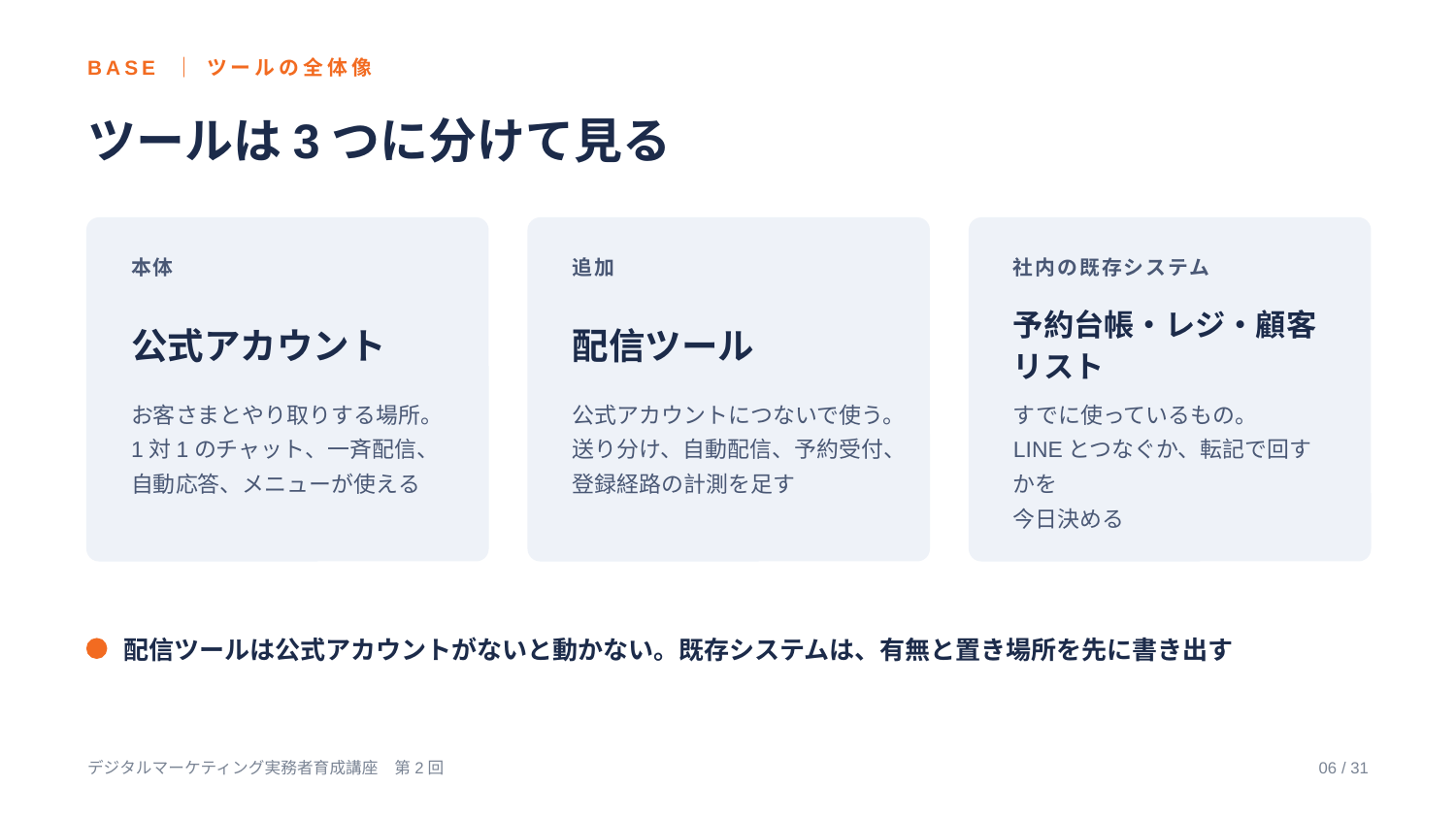

BASE ｜ ツールの全体像
ツールは3つに分けて見る

本体
追加
社内の既存システム
公式アカウント
配信ツール
予約台帳・レジ・顧客リスト
お客さまとやり取りする場所。
1対1のチャット、一斉配信、
自動応答、メニューが使える
公式アカウントにつないで使う。
送り分け、自動配信、予約受付、
登録経路の計測を足す
すでに使っているもの。
LINEとつなぐか、転記で回すかを
今日決める
配信ツールは公式アカウントがないと動かない。既存システムは、有無と置き場所を先に書き出す

デジタルマーケティング実務者育成講座　第2回
06 / 31